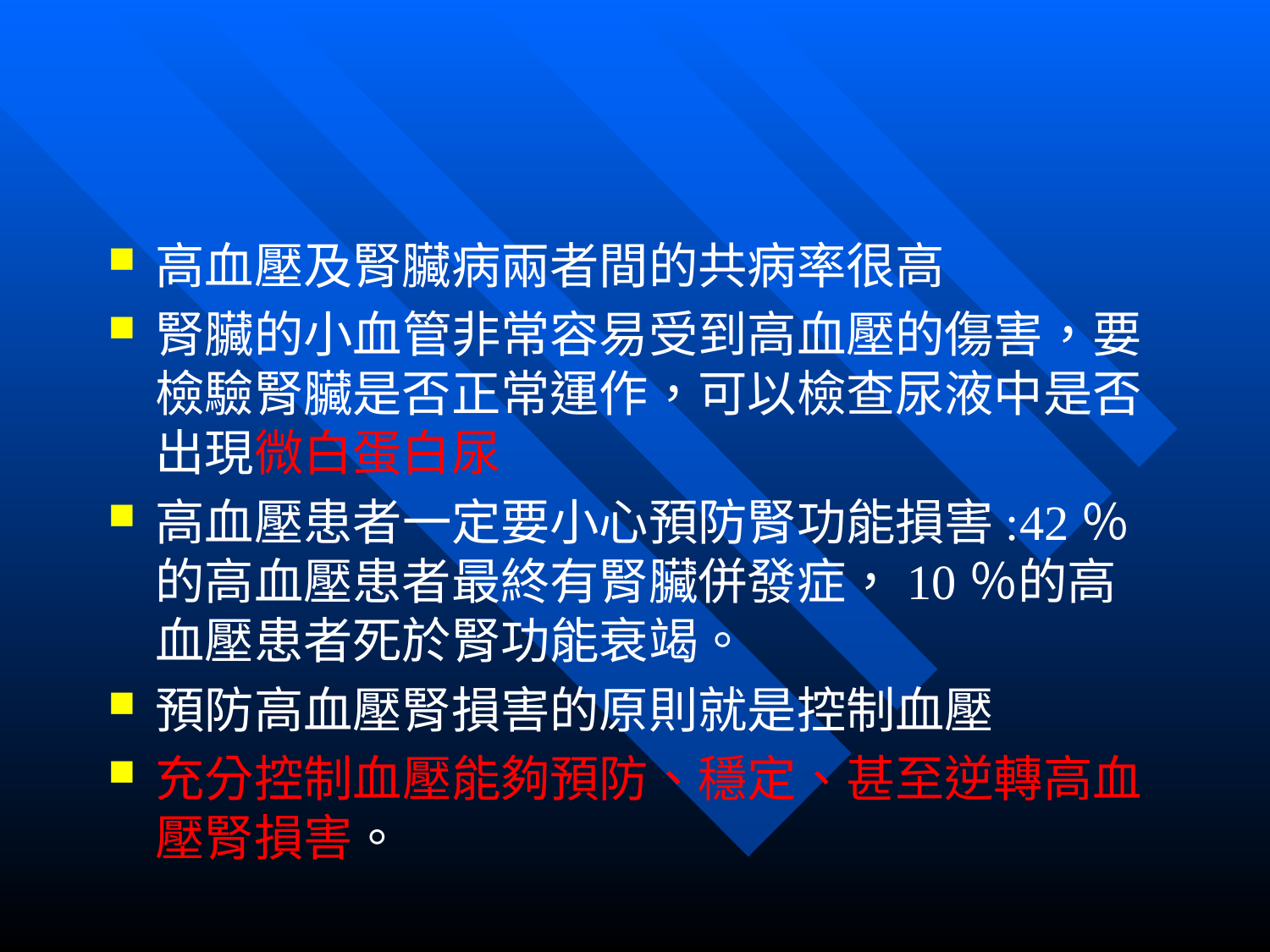

#
高血壓及腎臟病兩者間的共病率很高
腎臟的小血管非常容易受到高血壓的傷害，要檢驗腎臟是否正常運作，可以檢查尿液中是否出現微白蛋白尿
高血壓患者一定要小心預防腎功能損害:42％的高血壓患者最終有腎臟併發症，10％的高血壓患者死於腎功能衰竭。
預防高血壓腎損害的原則就是控制血壓
充分控制血壓能夠預防、穩定、甚至逆轉高血壓腎損害。